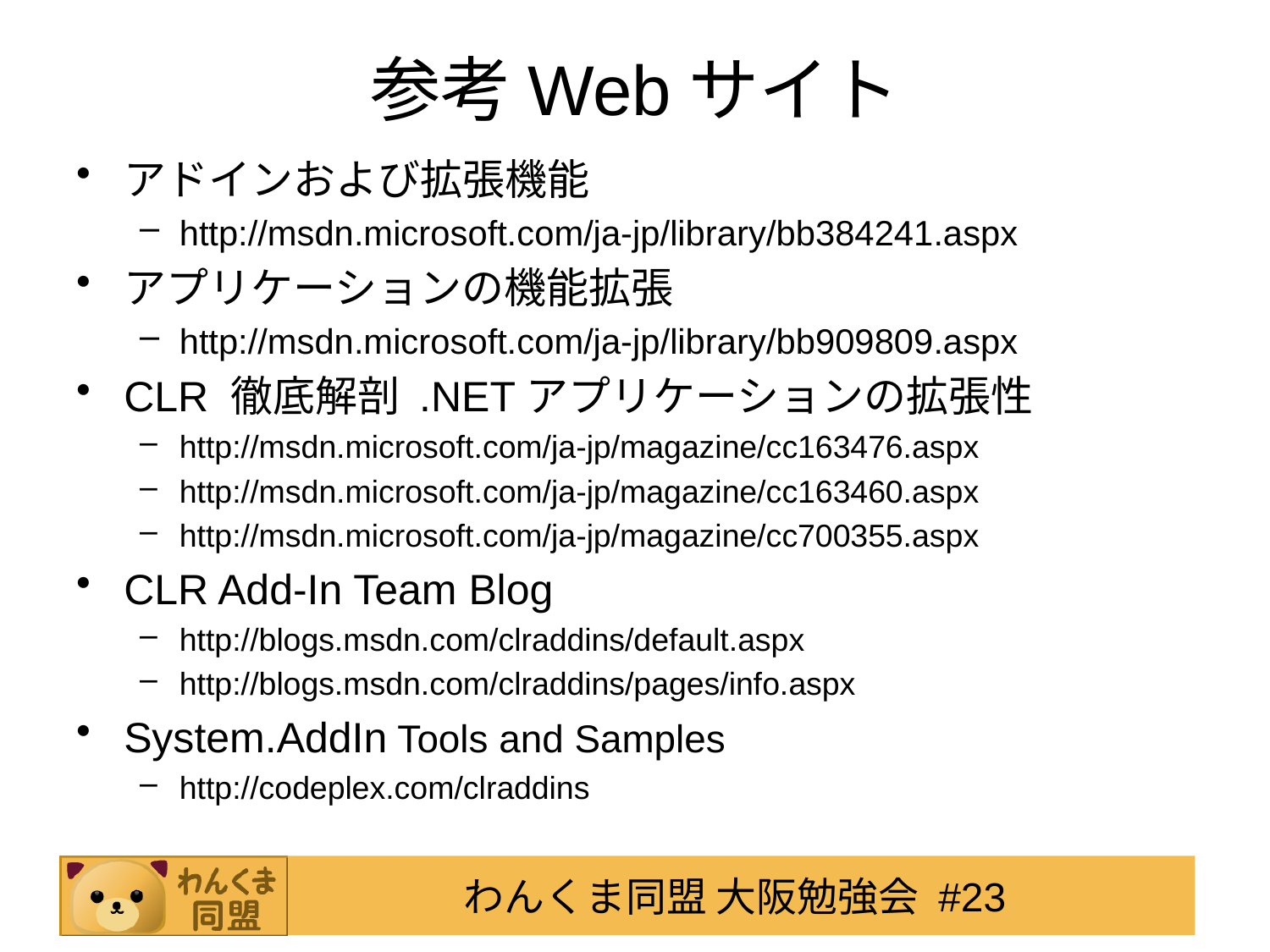

# 参考Webサイト
アドインおよび拡張機能
http://msdn.microsoft.com/ja-jp/library/bb384241.aspx
アプリケーションの機能拡張
http://msdn.microsoft.com/ja-jp/library/bb909809.aspx
CLR 徹底解剖 .NETアプリケーションの拡張性
http://msdn.microsoft.com/ja-jp/magazine/cc163476.aspx
http://msdn.microsoft.com/ja-jp/magazine/cc163460.aspx
http://msdn.microsoft.com/ja-jp/magazine/cc700355.aspx
CLR Add-In Team Blog
http://blogs.msdn.com/clraddins/default.aspx
http://blogs.msdn.com/clraddins/pages/info.aspx
System.AddIn Tools and Samples
http://codeplex.com/clraddins